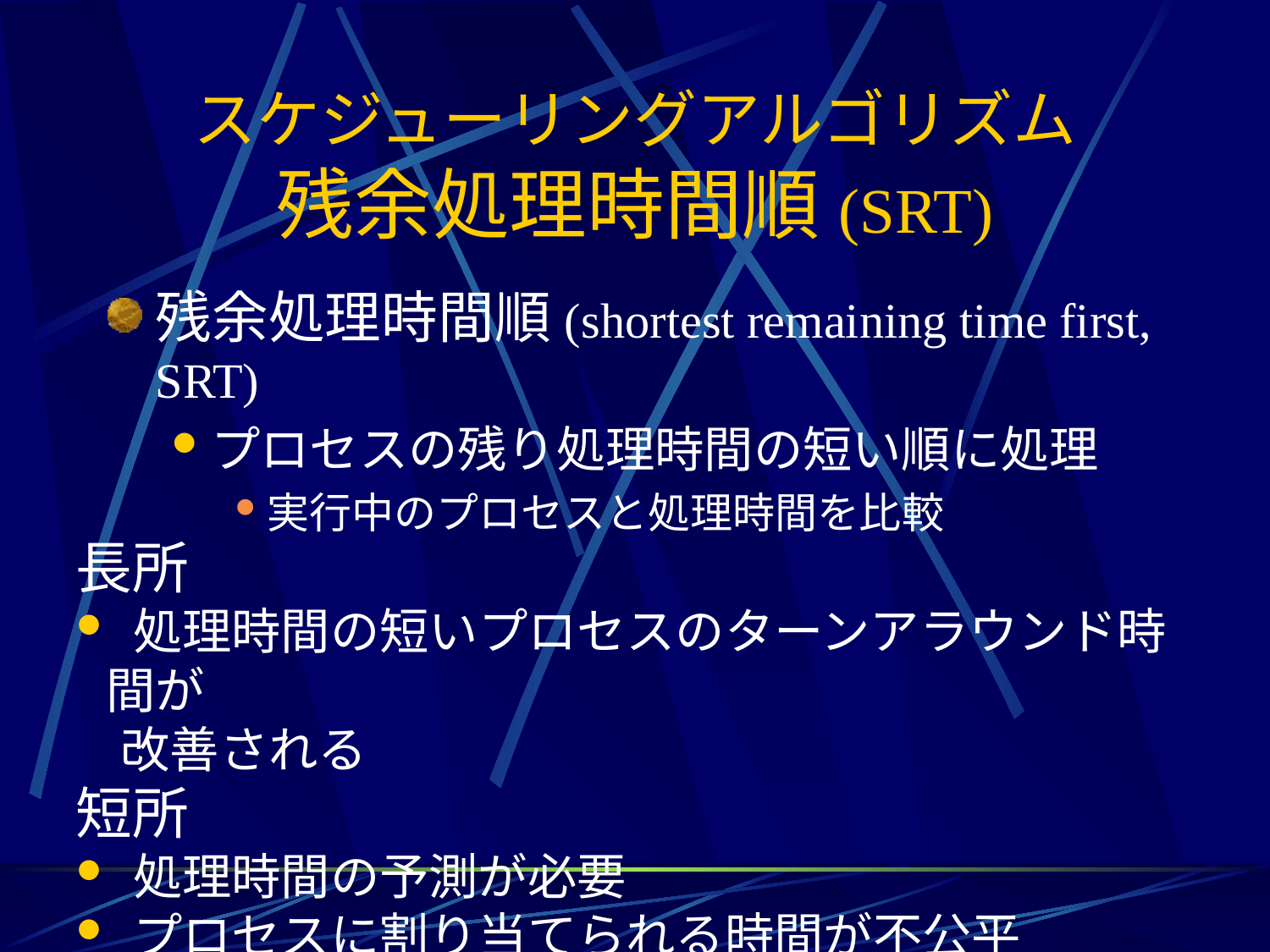

# スケジューリングアルゴリズム 残余処理時間順(SRT)
残余処理時間順(shortest remaining time first, SRT)
プロセスの残り処理時間の短い順に処理
実行中のプロセスと処理時間を比較
長所
 処理時間の短いプロセスのターンアラウンド時間が
   改善される
短所
 処理時間の予測が必要
 プロセスに割り当てられる時間が不公平